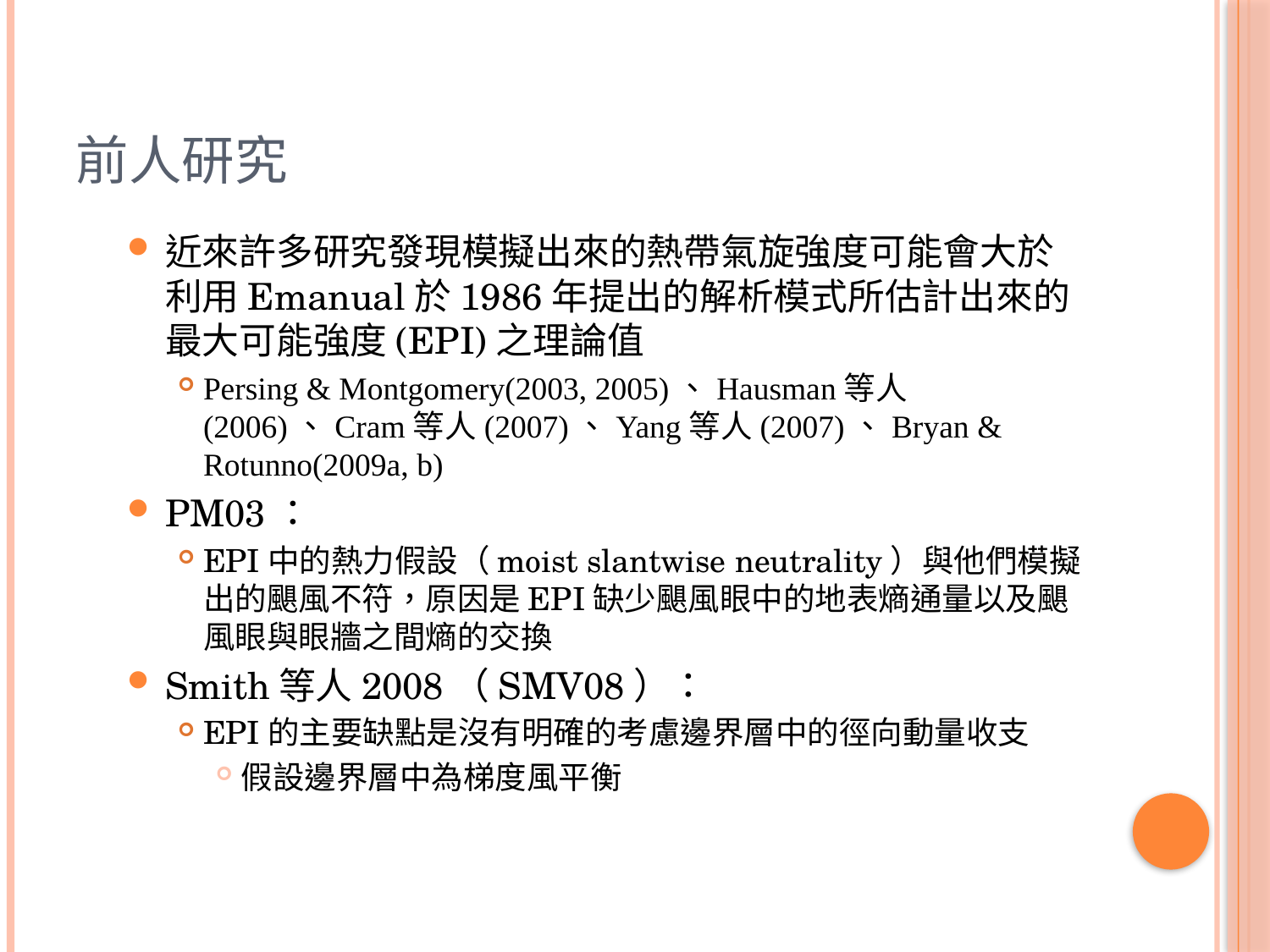

# 前人研究
近來許多研究發現模擬出來的熱帶氣旋強度可能會大於利用Emanual於1986年提出的解析模式所估計出來的最大可能強度(EPI)之理論值
Persing & Montgomery(2003, 2005)、Hausman等人(2006)、Cram等人(2007)、Yang等人(2007)、Bryan & Rotunno(2009a, b)
PM03：
EPI中的熱力假設（moist slantwise neutrality）與他們模擬出的颶風不符，原因是EPI缺少颶風眼中的地表熵通量以及颶風眼與眼牆之間熵的交換
Smith等人2008（SMV08）：
EPI的主要缺點是沒有明確的考慮邊界層中的徑向動量收支
假設邊界層中為梯度風平衡